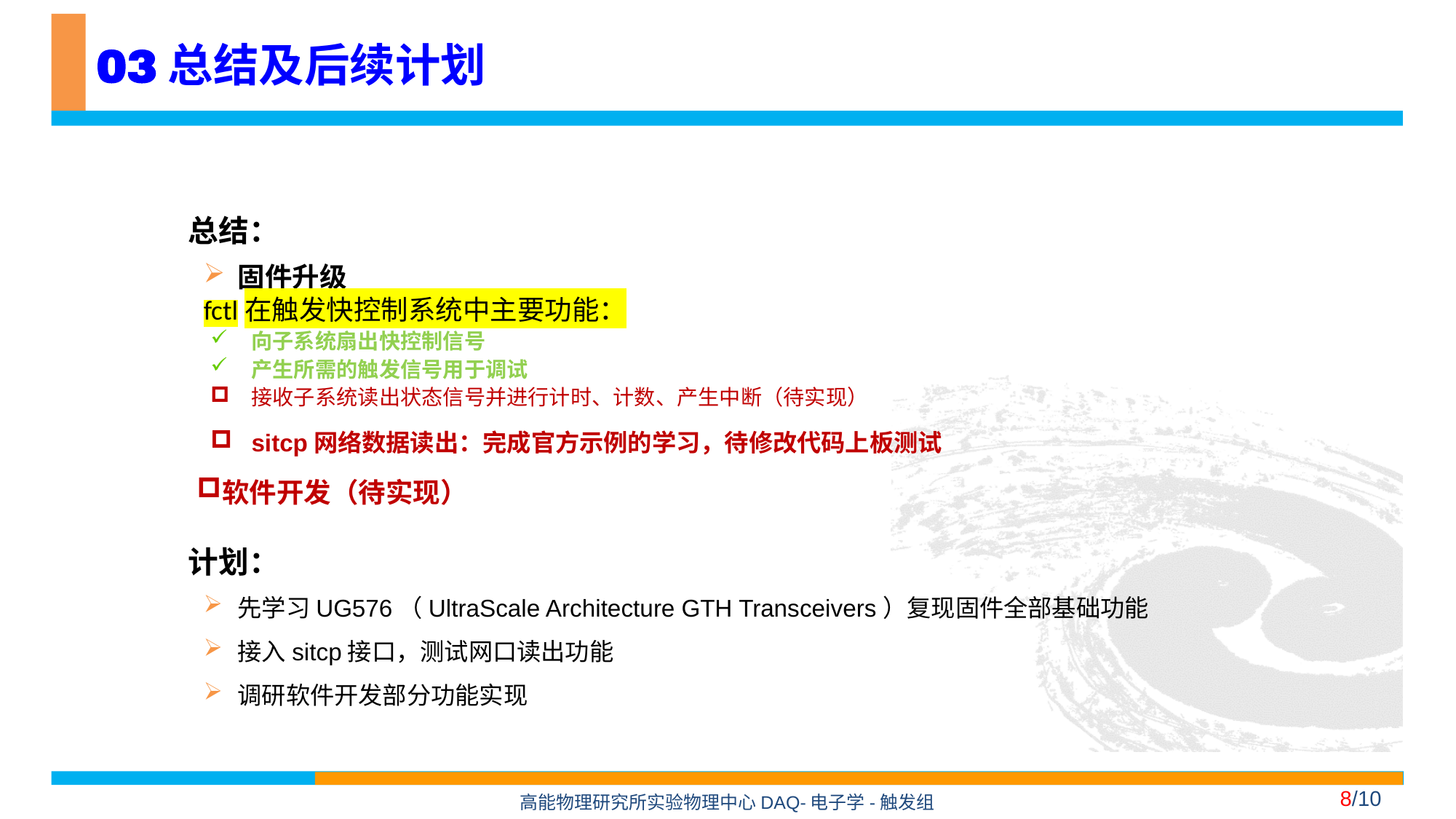

# 03总结及后续计划
总结：

计划：
固件升级
fctl在触发快控制系统中主要功能：
向子系统扇出快控制信号
产生所需的触发信号用于调试
接收子系统读出状态信号并进行计时、计数、产生中断（待实现）
sitcp网络数据读出：完成官方示例的学习，待修改代码上板测试
软件开发（待实现）
先学习UG576（UltraScale Architecture GTH Transceivers）复现固件全部基础功能
接入sitcp接口，测试网口读出功能
调研软件开发部分功能实现